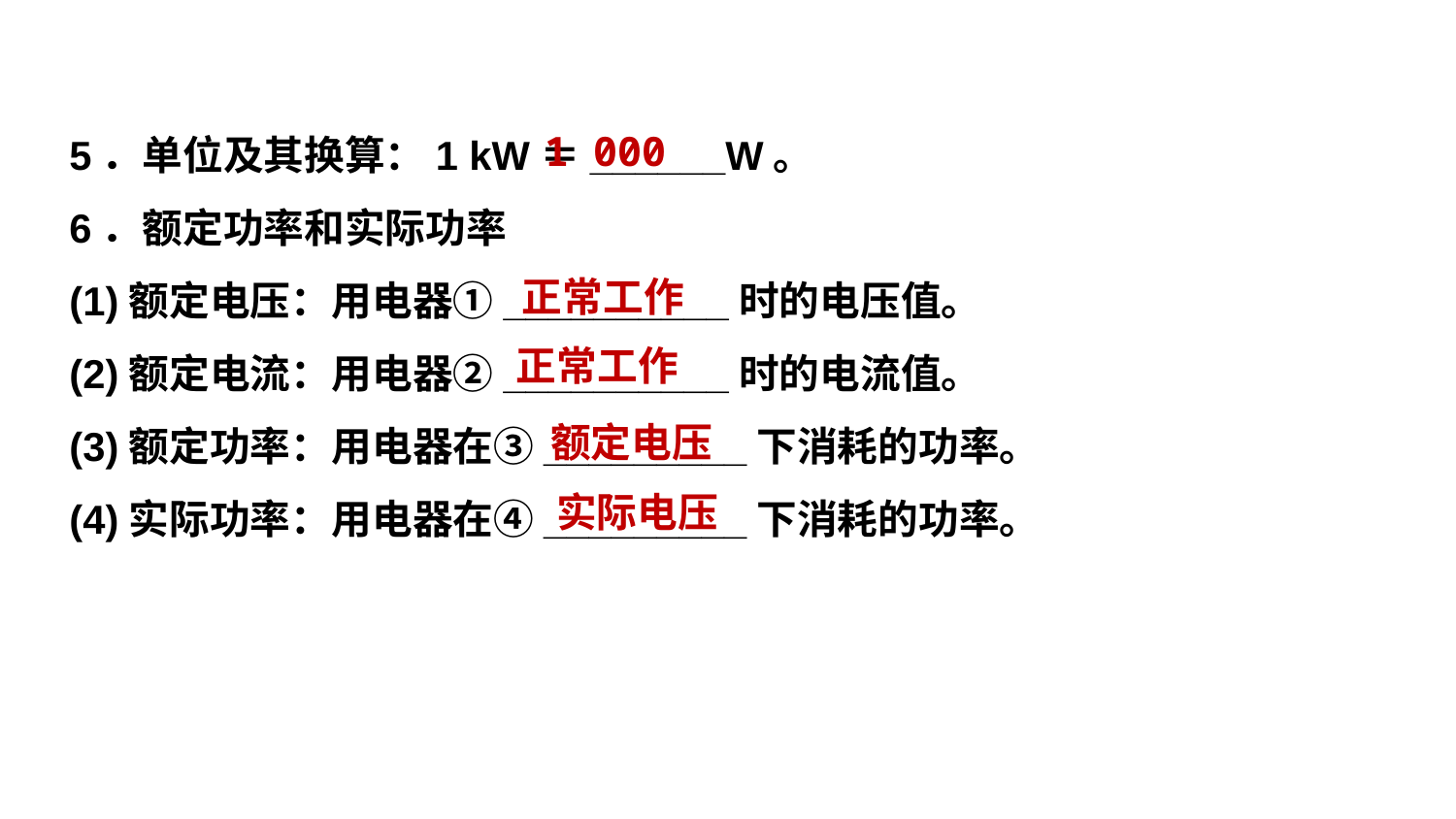

1 000
5．单位及其换算：1 kW＝______W。
6．额定功率和实际功率
(1)额定电压：用电器①__________时的电压值。
(2)额定电流：用电器②__________时的电流值。
(3)额定功率：用电器在③_________下消耗的功率。
(4)实际功率：用电器在④_________下消耗的功率。
正常工作
正常工作
额定电压
实际电压